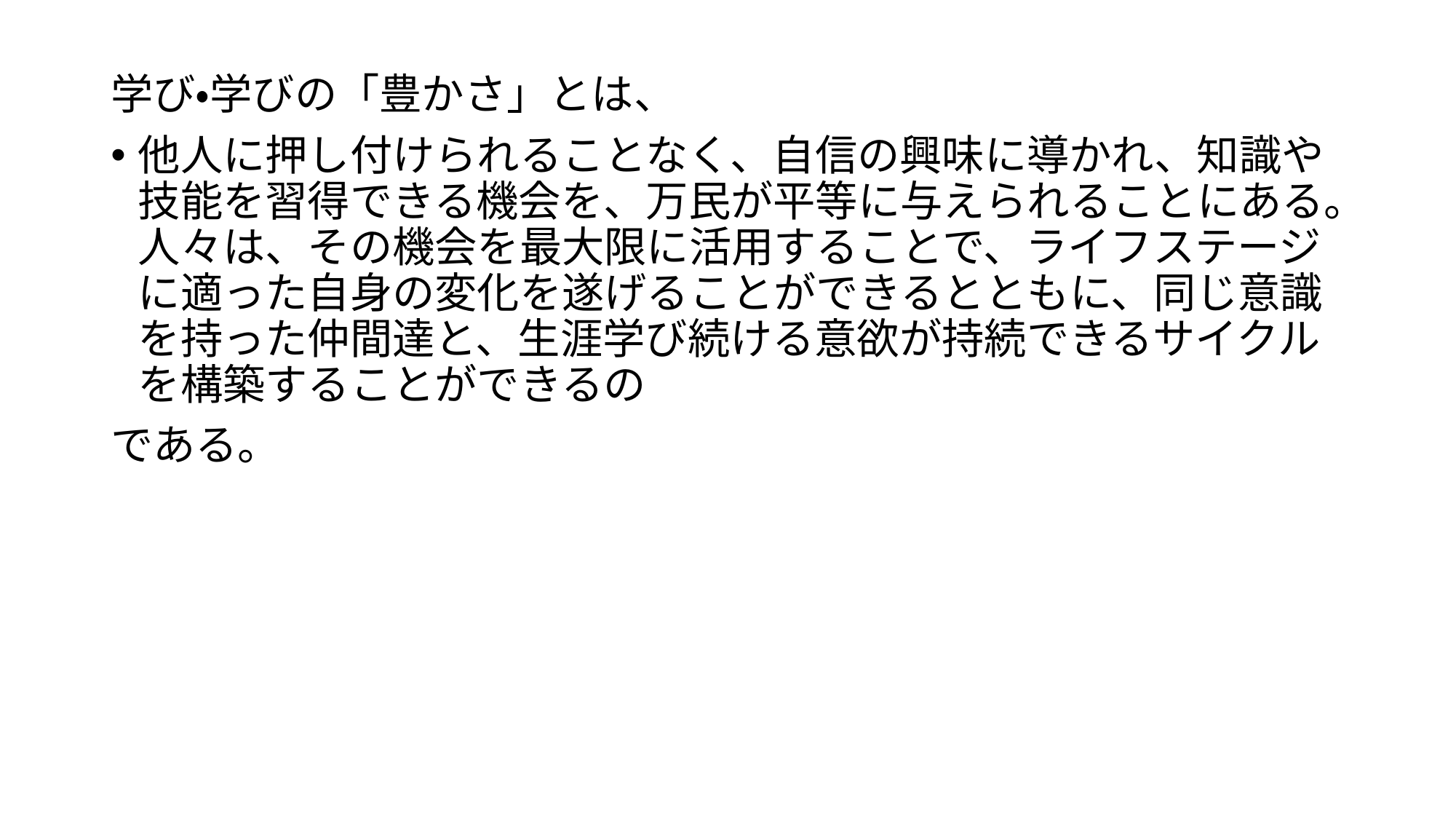

学び・学びの「豊かさ」とは、
他人に押し付けられることなく、自信の興味に導かれ、知識や技能を習得できる機会を、万民が平等に与えられることにある。人々は、その機会を最大限に活用することで、ライフステージに適った自身の変化を遂げることができるとともに、同じ意識を持った仲間達と、生涯学び続ける意欲が持続できるサイクルを構築することができるの
である。